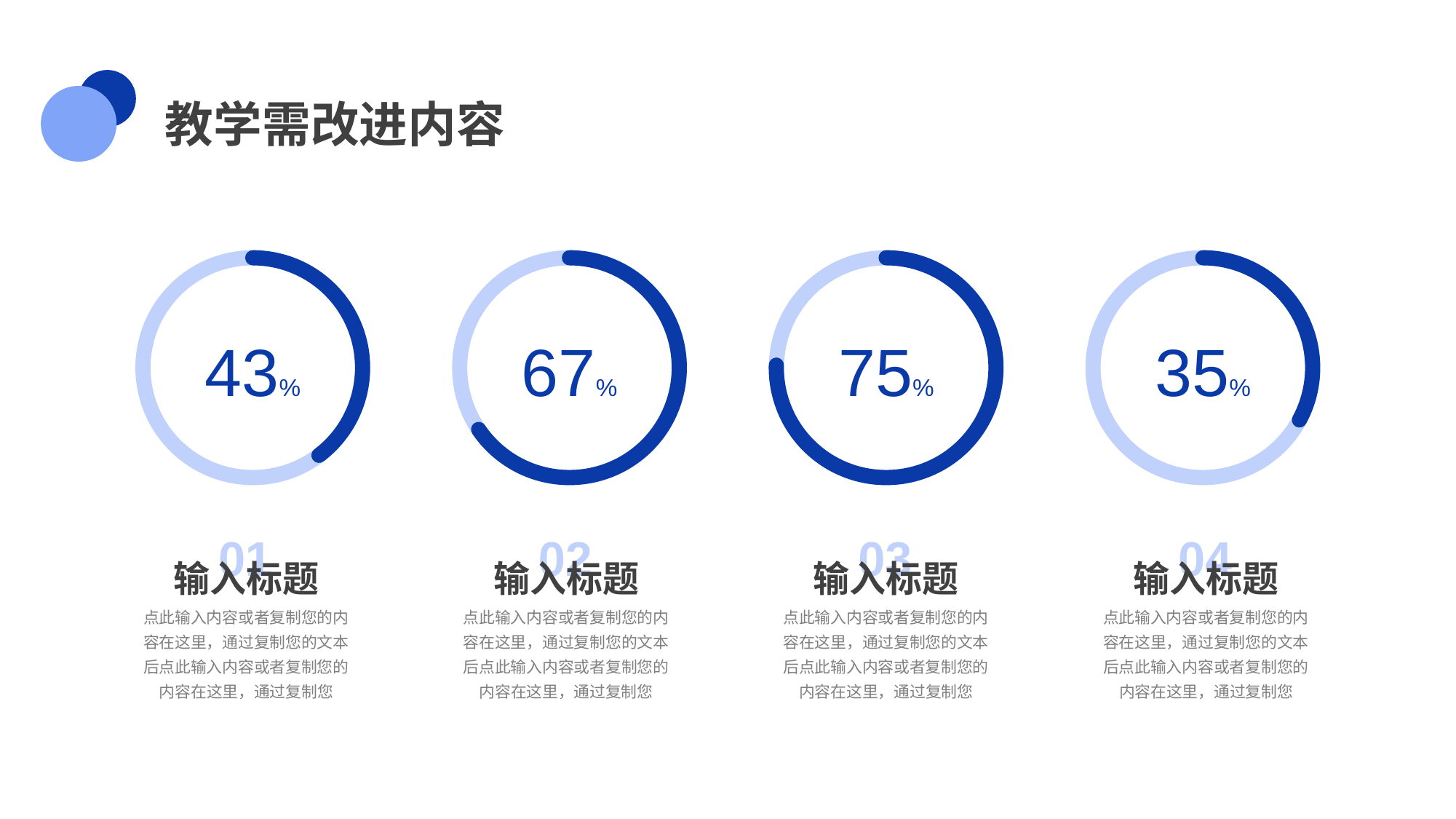

教学需改进内容

43%
67%
75%
35%
01
02
03
04
输入标题
输入标题
输入标题
输入标题
点此输入内容或者复制您的内容在这里，通过复制您的文本后点此输入内容或者复制您的内容在这里，通过复制您
点此输入内容或者复制您的内容在这里，通过复制您的文本后点此输入内容或者复制您的内容在这里，通过复制您
点此输入内容或者复制您的内容在这里，通过复制您的文本后点此输入内容或者复制您的内容在这里，通过复制您
点此输入内容或者复制您的内容在这里，通过复制您的文本后点此输入内容或者复制您的内容在这里，通过复制您